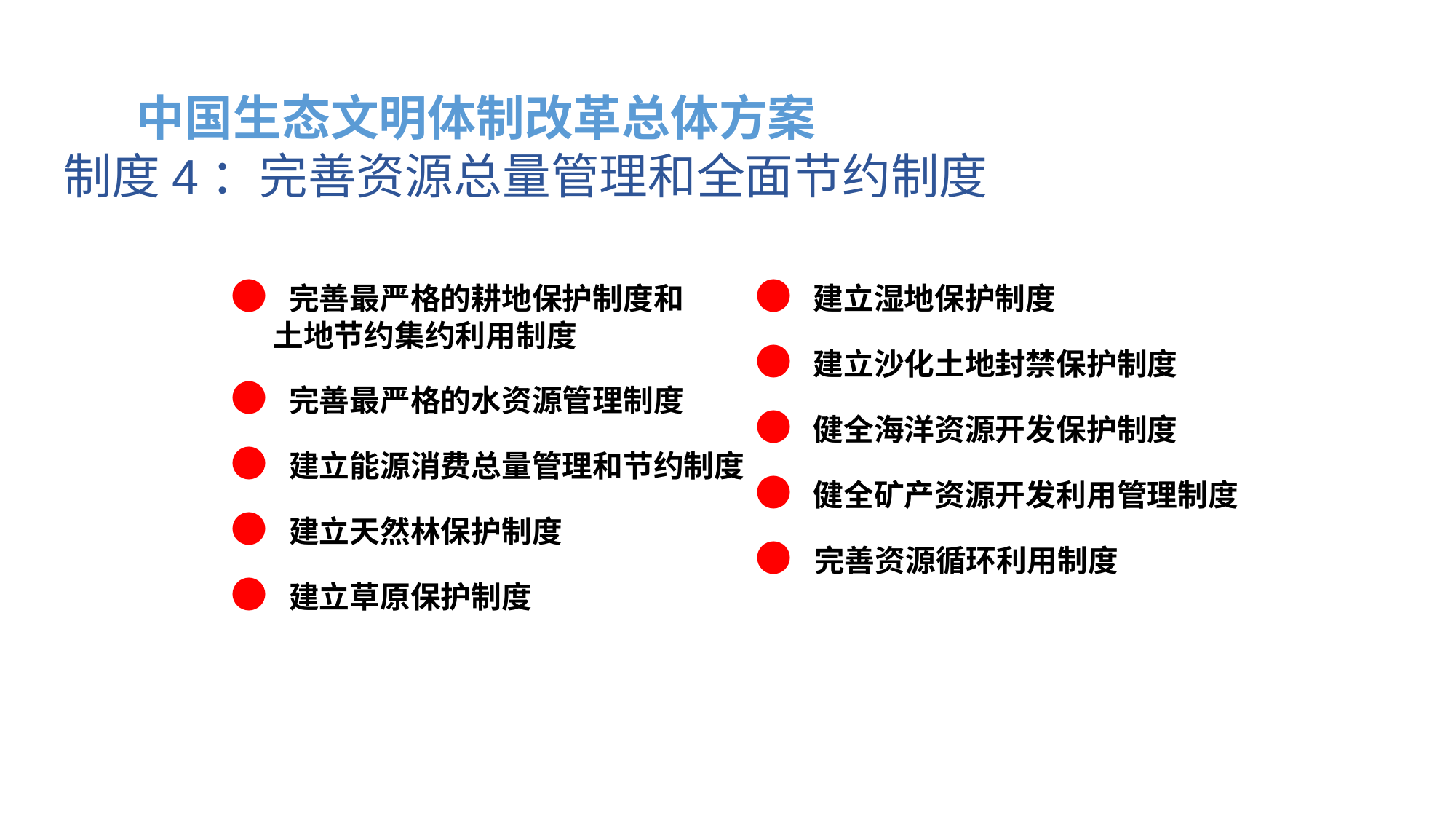

中国生态文明体制改革总体方案
        制度4：完善资源总量管理和全面节约制度
●  建立湿地保护制度
●  建立沙化土地封禁保护制度
●  健全海洋资源开发保护制度
●  健全矿产资源开发利用管理制度
●  完善资源循环利用制度
●  完善最严格的耕地保护制度和
     土地节约集约利用制度
●  完善最严格的水资源管理制度
●  建立能源消费总量管理和节约制度
●  建立天然林保护制度
●  建立草原保护制度